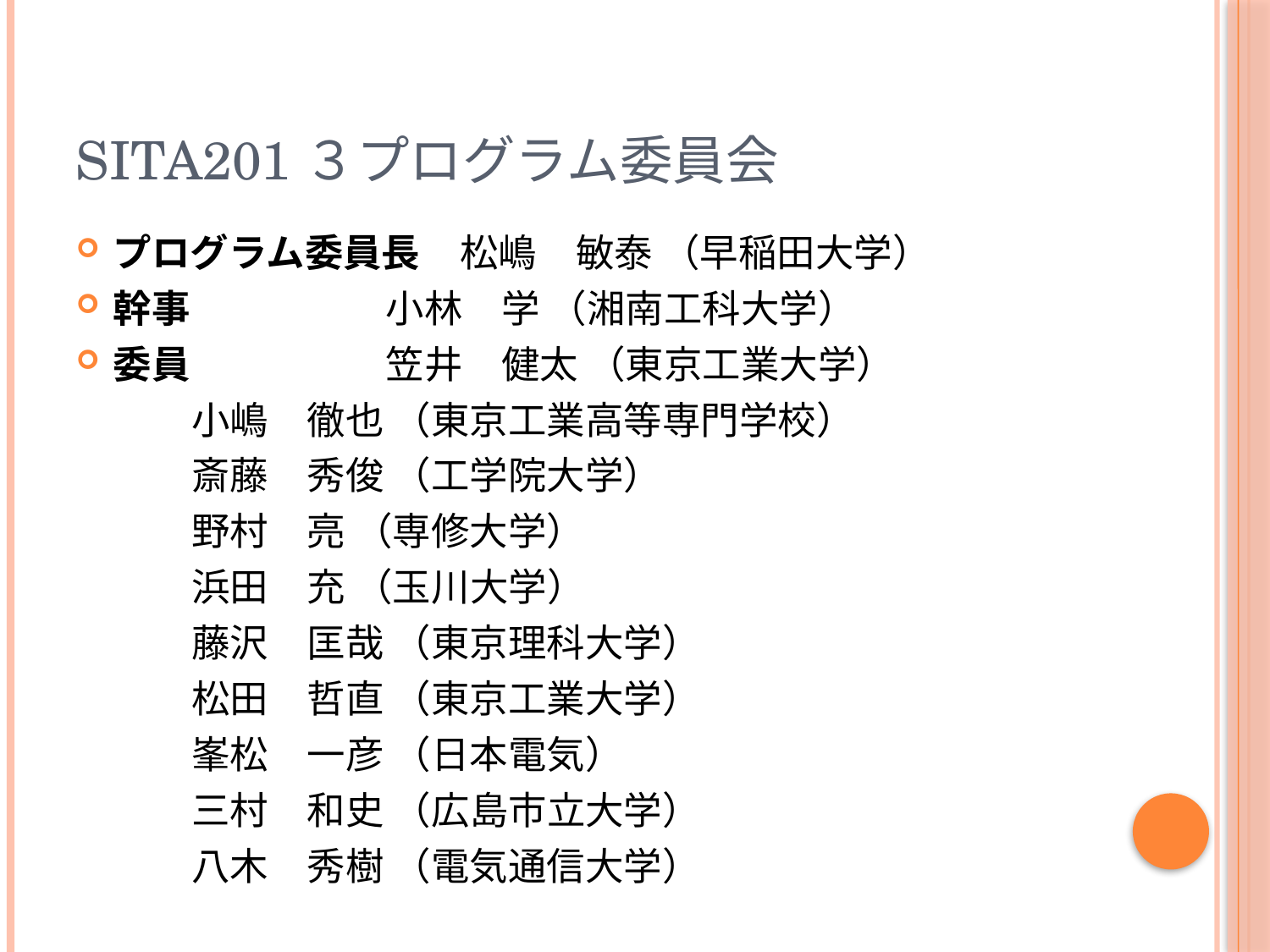

# SITA201３プログラム委員会
プログラム委員長	松嶋　敏泰 （早稲田大学）
幹事	小林　学 （湘南工科大学）
委員	笠井　健太 （東京工業大学）
	小嶋　徹也 （東京工業高等専門学校）
	斎藤　秀俊 （工学院大学）
	野村　亮 （専修大学）
	浜田　充 （玉川大学）
	藤沢　匡哉 （東京理科大学）
	松田　哲直 （東京工業大学）
	峯松　一彦 （日本電気）
	三村　和史 （広島市立大学）
	八木　秀樹 （電気通信大学）